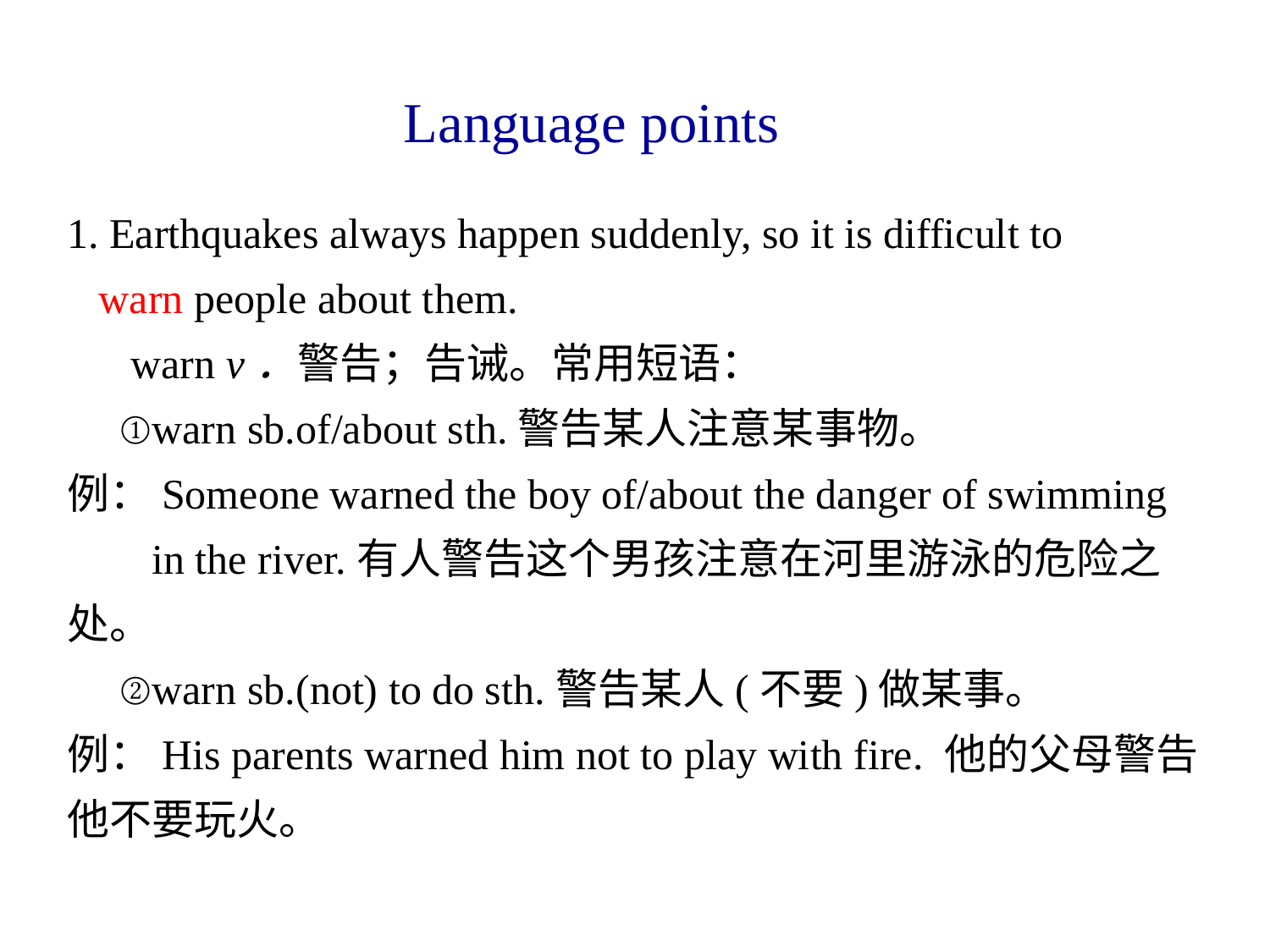

Language points
1. Earthquakes always happen suddenly, so it is difficult to
   warn people about them.
      warn v．警告；告诫。常用短语：
     ①warn sb.of/about sth.警告某人注意某事物。
例：Someone warned the boy of/about the danger of swimming
        in the river.有人警告这个男孩注意在河里游泳的危险之处。
     ②warn sb.(not) to do sth.警告某人(不要)做某事。
例：His parents warned him not to play with fire. 他的父母警告他不要玩火。